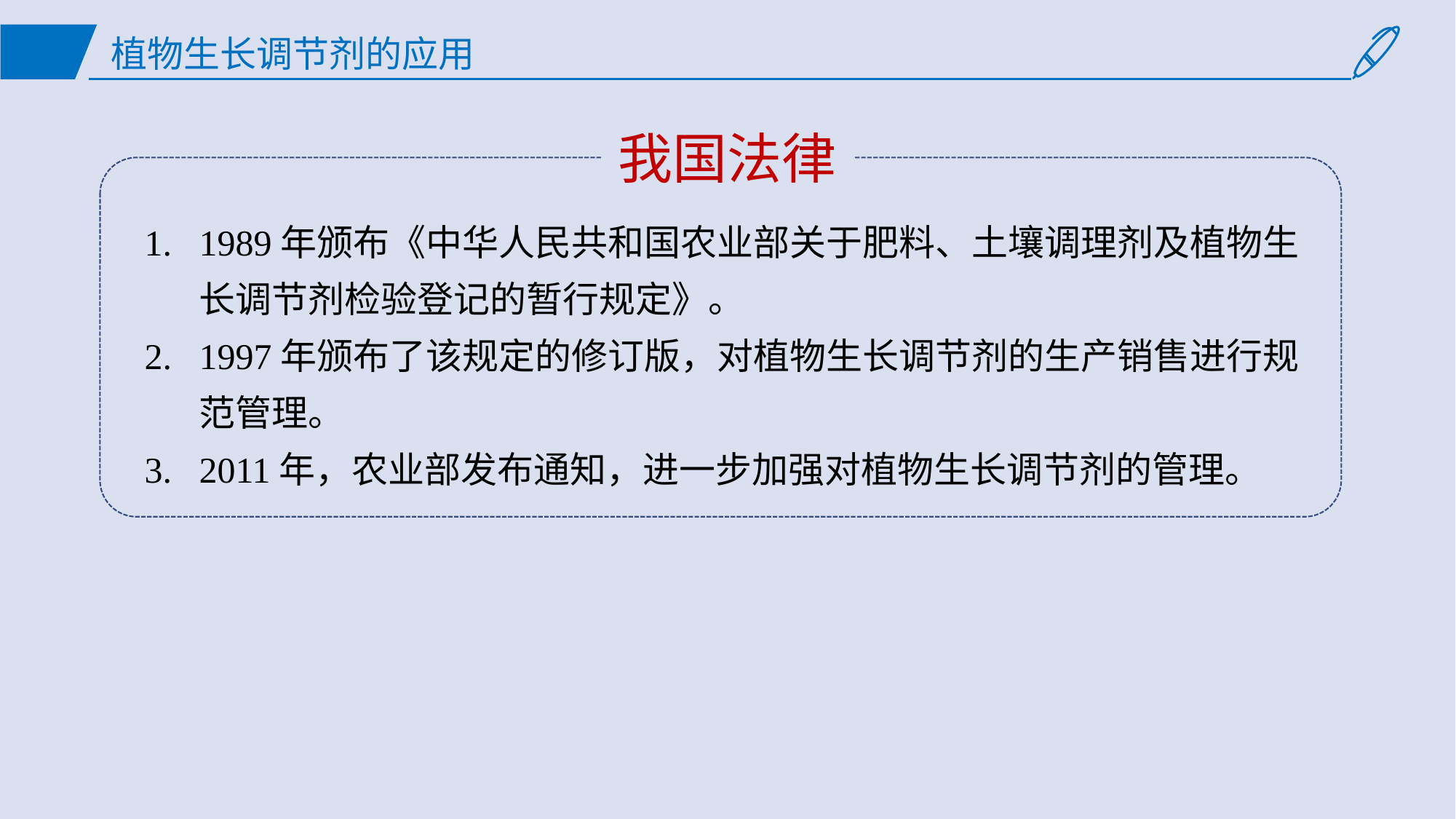

# 植物生长调节剂的应用
我国法律

1989年颁布《中华人民共和国农业部关于肥料、土壤调理剂及植物生长调节剂检验登记的暂行规定》。
1997年颁布了该规定的修订版，对植物生长调节剂的生产销售进行规范管理。
2011年，农业部发布通知，进一步加强对植物生长调节剂的管理。